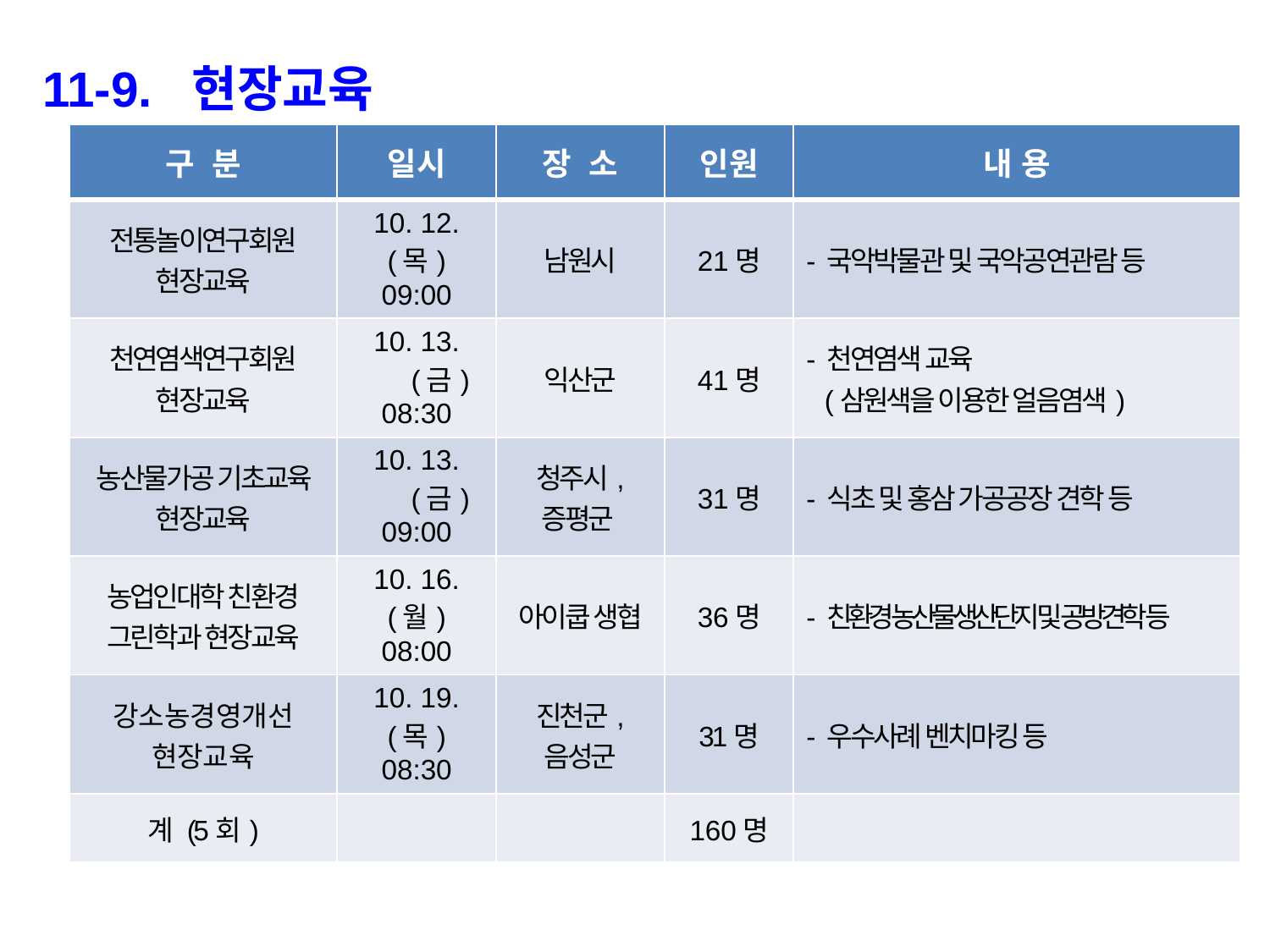

11-9.  현장교육

| 구 분 | 일시 | 장 소 | 인원 | 내 용 |
| --- | --- | --- | --- | --- |
| 전통놀이연구회원 현장교육 | 10. 12.(목) 09:00 | 남원시 | 21명 | - 국악박물관 및 국악공연관람 등 |
| 천연염색연구회원 현장교육 | 10. 13.(금) 08:30 | 익산군 | 41명 | - 천연염색 교육 (삼원색을 이용한 얼음염색) |
| 농산물가공 기초교육 현장교육 | 10. 13.(금) 09:00 | 청주시, 증평군 | 31명 | - 식초 및 홍삼 가공공장 견학 등 |
| 농업인대학 친환경 그린학과 현장교육 | 10. 16.(월) 08:00 | 아이쿱 생협 | 36명 | - 친환경 농산물생산단지 및 공방견학 등 |
| 강소농경영개선 현장교육 | 10. 19.(목) 08:30 | 진천군, 음성군 | 31명 | - 우수사례 벤치마킹 등 |
| 계 (5회) |  |  | 160명 |  |